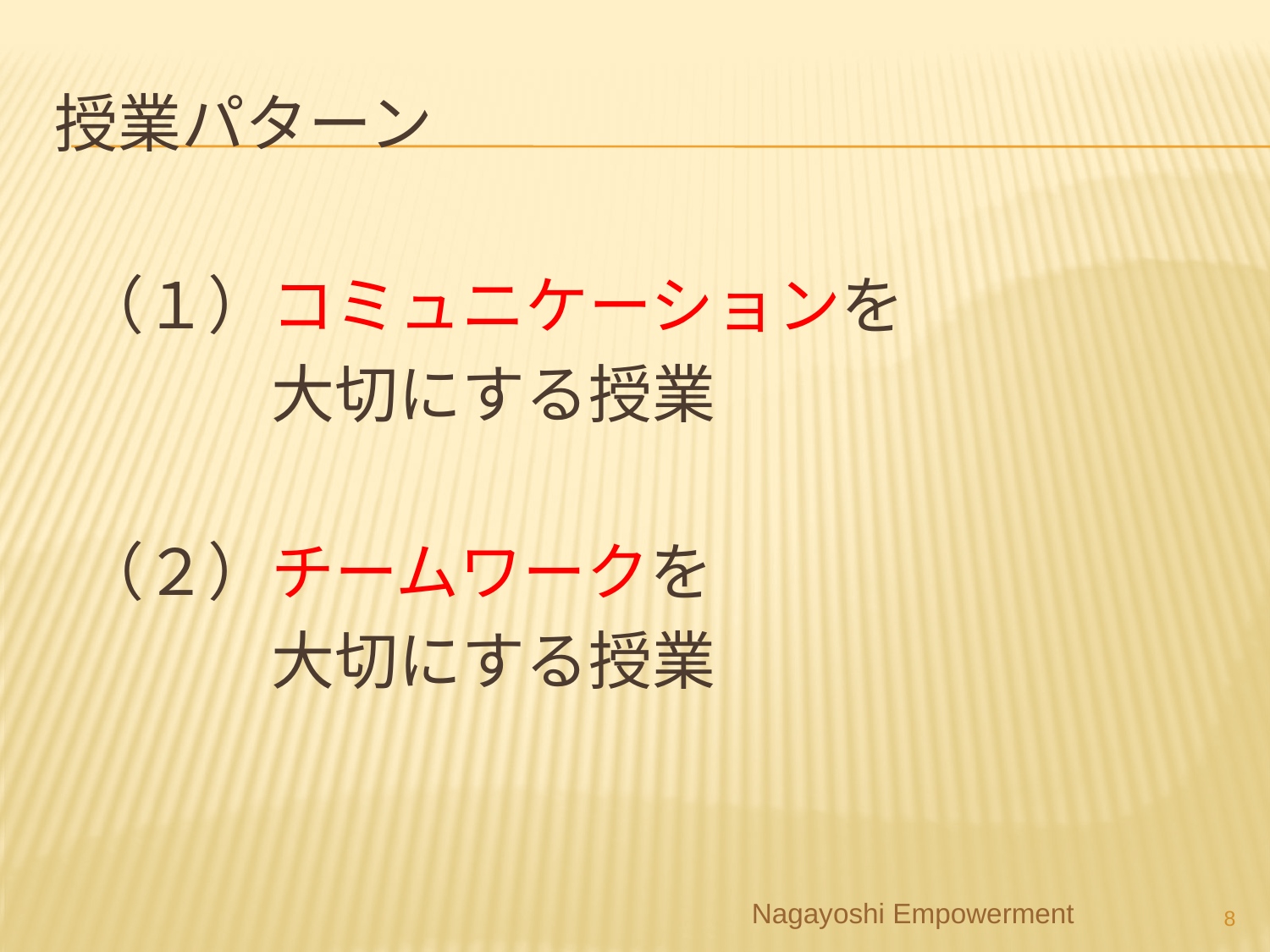

# 授業パターン
（１）コミュニケーションを
　　　大切にする授業

（２）チームワークを
　　　大切にする授業
8